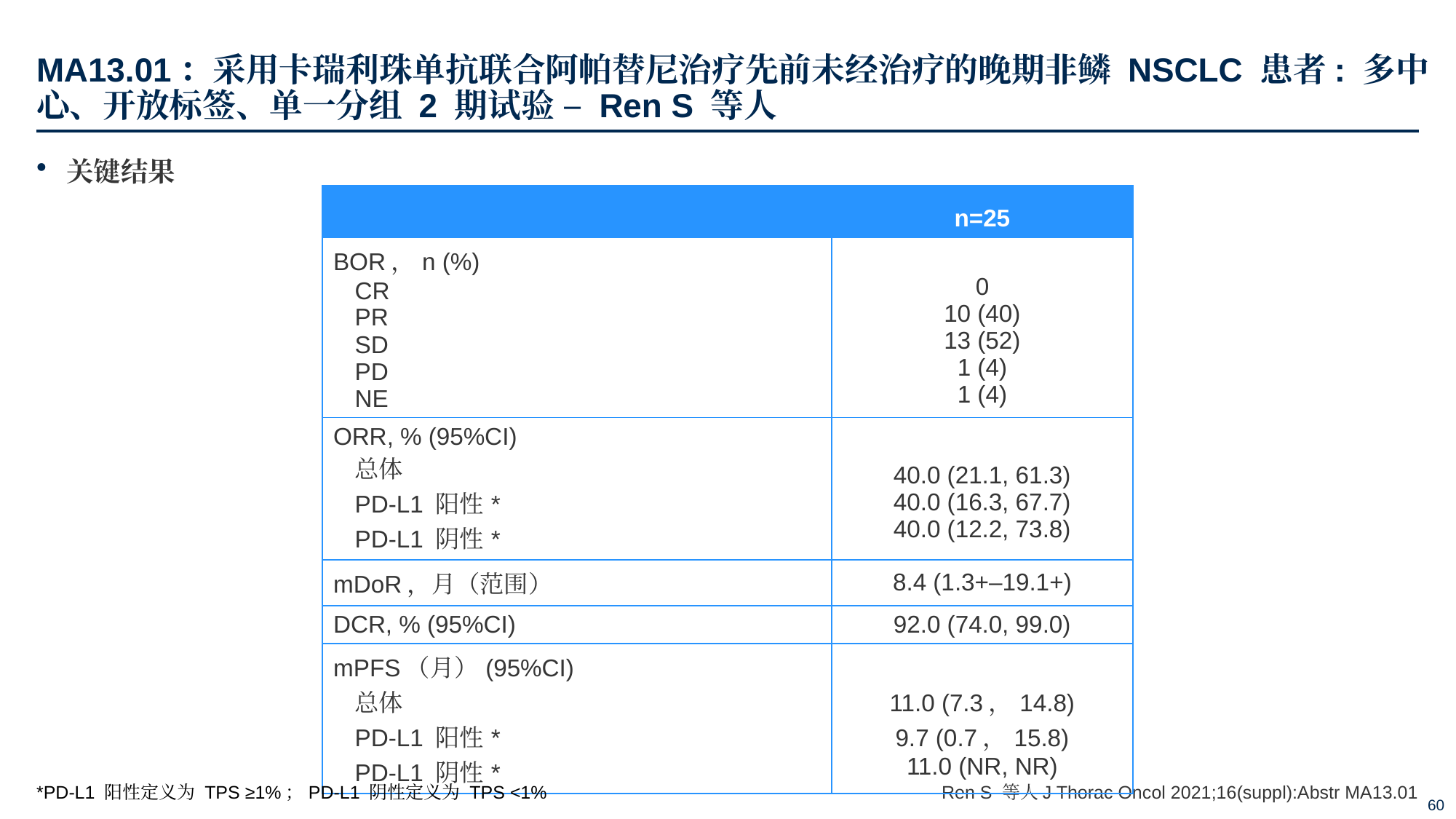

# MA13.01：采用卡瑞利珠单抗联合阿帕替尼治疗先前未经治疗的晚期非鳞 NSCLC 患者: 多中心、开放标签、单一分组 2 期试验 – Ren S 等人
关键结果
|  | n=25 |
| --- | --- |
| BOR，n (%) CR PR SD PD NE | 0 10 (40) 13 (52) 1 (4) 1 (4) |
| ORR, % (95%CI) 总体 PD-L1 阳性\* PD-L1 阴性\* | 40.0 (21.1, 61.3) 40.0 (16.3, 67.7) 40.0 (12.2, 73.8) |
| mDoR，月（范围） | 8.4 (1.3+–19.1+) |
| DCR, % (95%CI) | 92.0 (74.0, 99.0) |
| mPFS（月）(95%CI) 总体 PD-L1 阳性\* PD-L1 阴性\* | 11.0 (7.3，14.8) 9.7 (0.7，15.8) 11.0 (NR, NR) |
*PD-L1 阳性定义为 TPS ≥1%；PD-L1 阴性定义为 TPS <1%
Ren S 等人J Thorac Oncol 2021;16(suppl):Abstr MA13.01